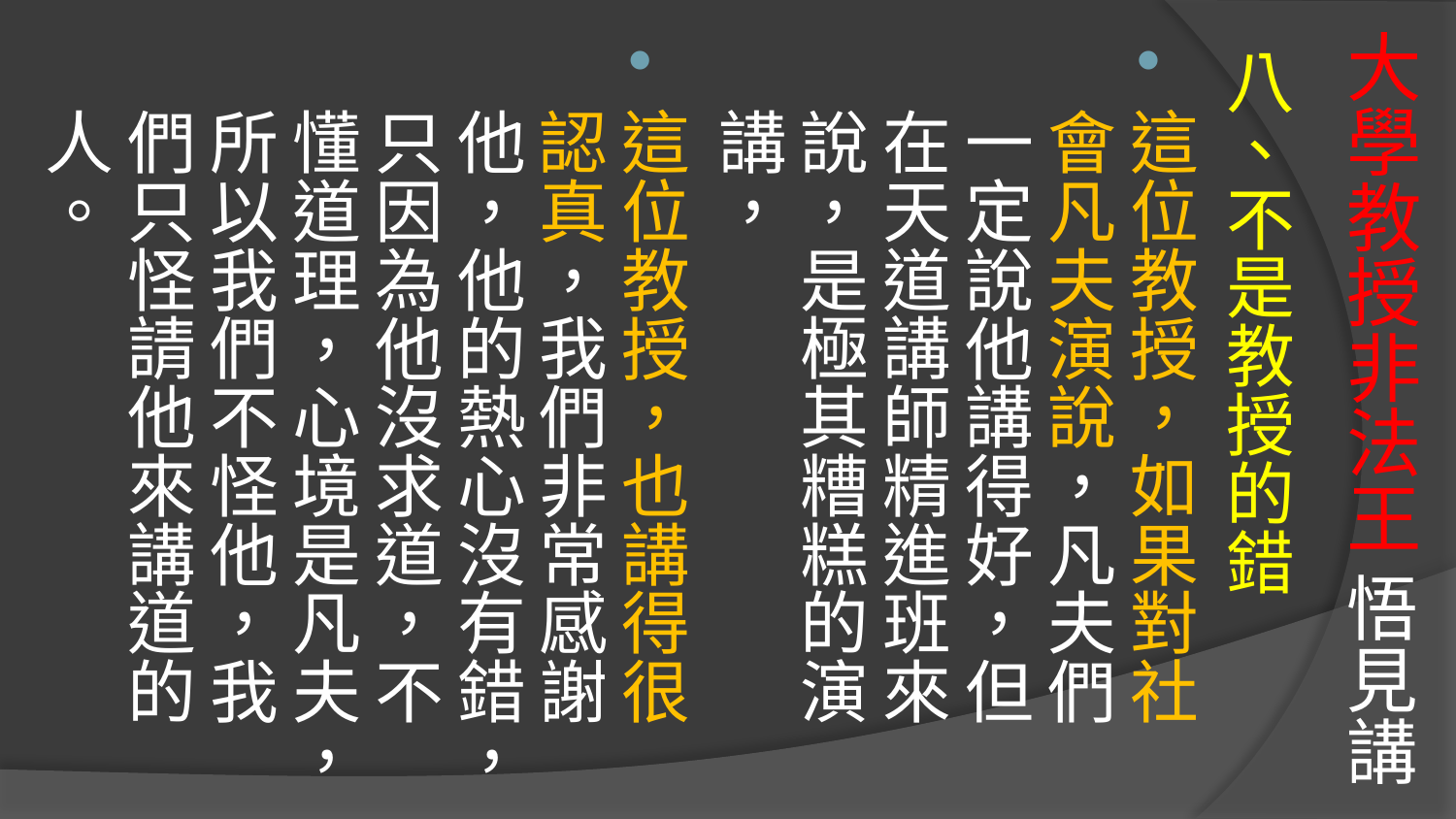

# 大學教授非法王 悟見講
八、不是教授的錯
這位教授，如果對社會凡夫演說，凡夫們一定說他講得好，但在天道講師精進班來說，是極其糟糕的演講，
這位教授，也講得很認真，我們非常感謝他，他的熱心沒有錯，只因為他沒求道，不懂道理，心境是凡夫，所以我們不怪他，我們只怪請他來講道的人。